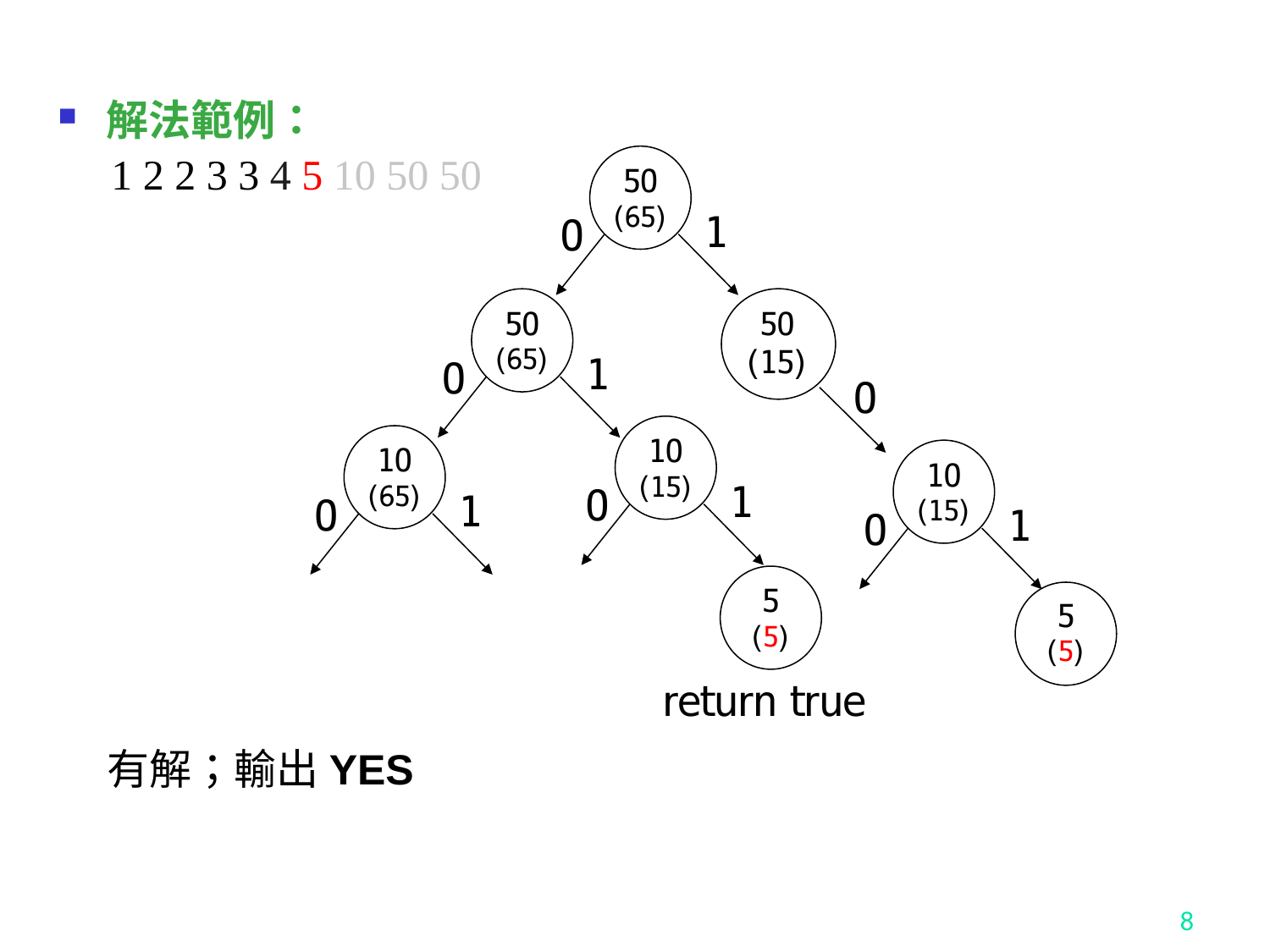

解法範例：
     1 2 2 3 3 4 5 10 50 50

50
(65)
1
0

50
(65)
1
0

0
50
(15)

10
(15)
1
0

10
(65)
1
0

10
(15)
1
0

5
(5)

5
(5)
return true
有解；輸出YES
8